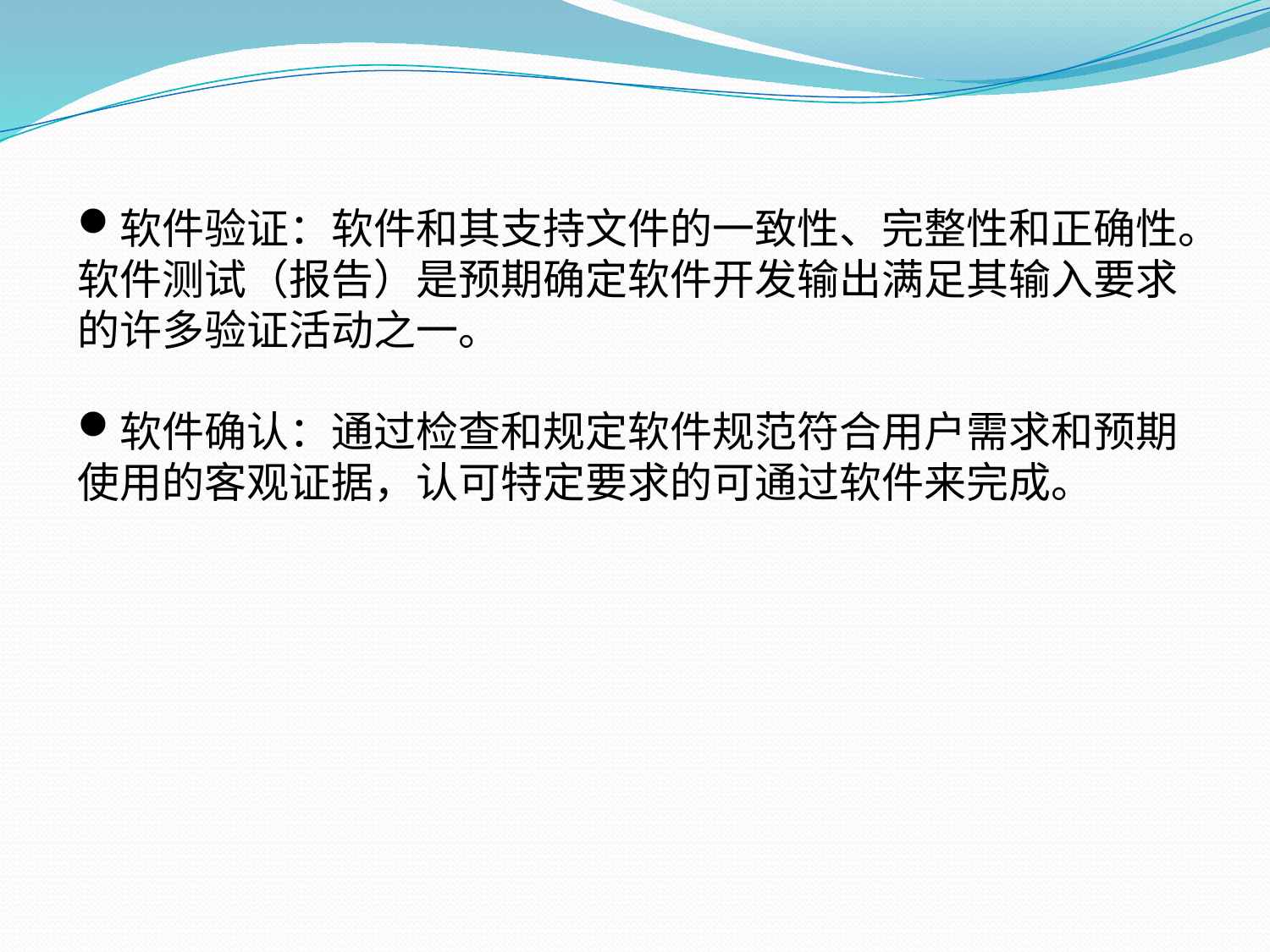

软件验证：软件和其支持文件的一致性、完整性和正确性。软件测试（报告）是预期确定软件开发输出满足其输入要求的许多验证活动之一。

软件确认：通过检查和规定软件规范符合用户需求和预期使用的客观证据，认可特定要求的可通过软件来完成。